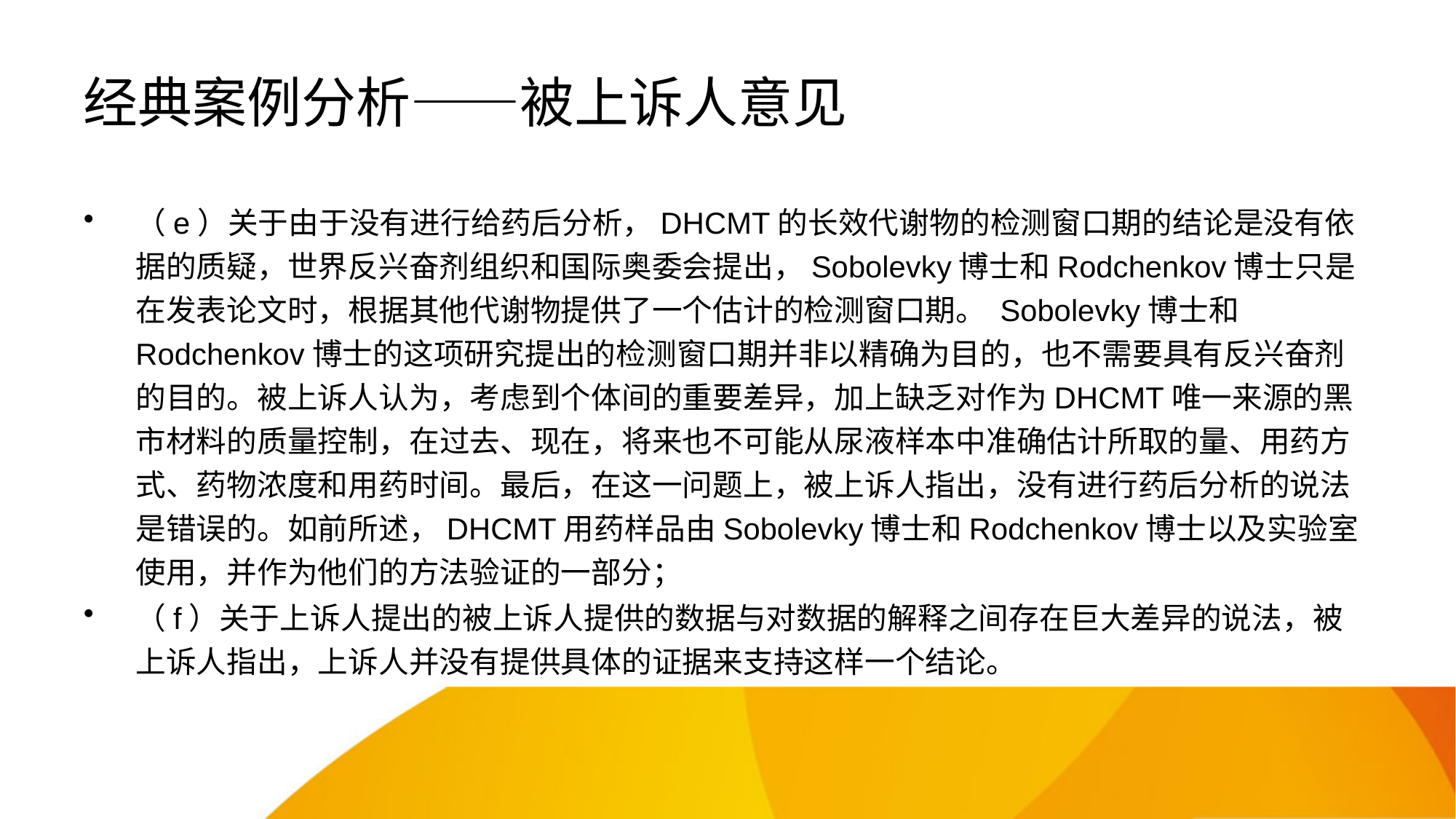

# 经典案例分析——被上诉人意见
（e）关于由于没有进行给药后分析，DHCMT的长效代谢物的检测窗口期的结论是没有依据的质疑，世界反兴奋剂组织和国际奥委会提出，Sobolevky博士和Rodchenkov博士只是在发表论文时，根据其他代谢物提供了一个估计的检测窗口期。 Sobolevky博士和Rodchenkov博士的这项研究提出的检测窗口期并非以精确为目的，也不需要具有反兴奋剂的目的。被上诉人认为，考虑到个体间的重要差异，加上缺乏对作为DHCMT唯一来源的黑市材料的质量控制，在过去、现在，将来也不可能从尿液样本中准确估计所取的量、用药方式、药物浓度和用药时间。最后，在这一问题上，被上诉人指出，没有进行药后分析的说法是错误的。如前所述，DHCMT用药样品由Sobolevky博士和Rodchenkov博士以及实验室使用，并作为他们的方法验证的一部分；
（f）关于上诉人提出的被上诉人提供的数据与对数据的解释之间存在巨大差异的说法，被上诉人指出，上诉人并没有提供具体的证据来支持这样一个结论。